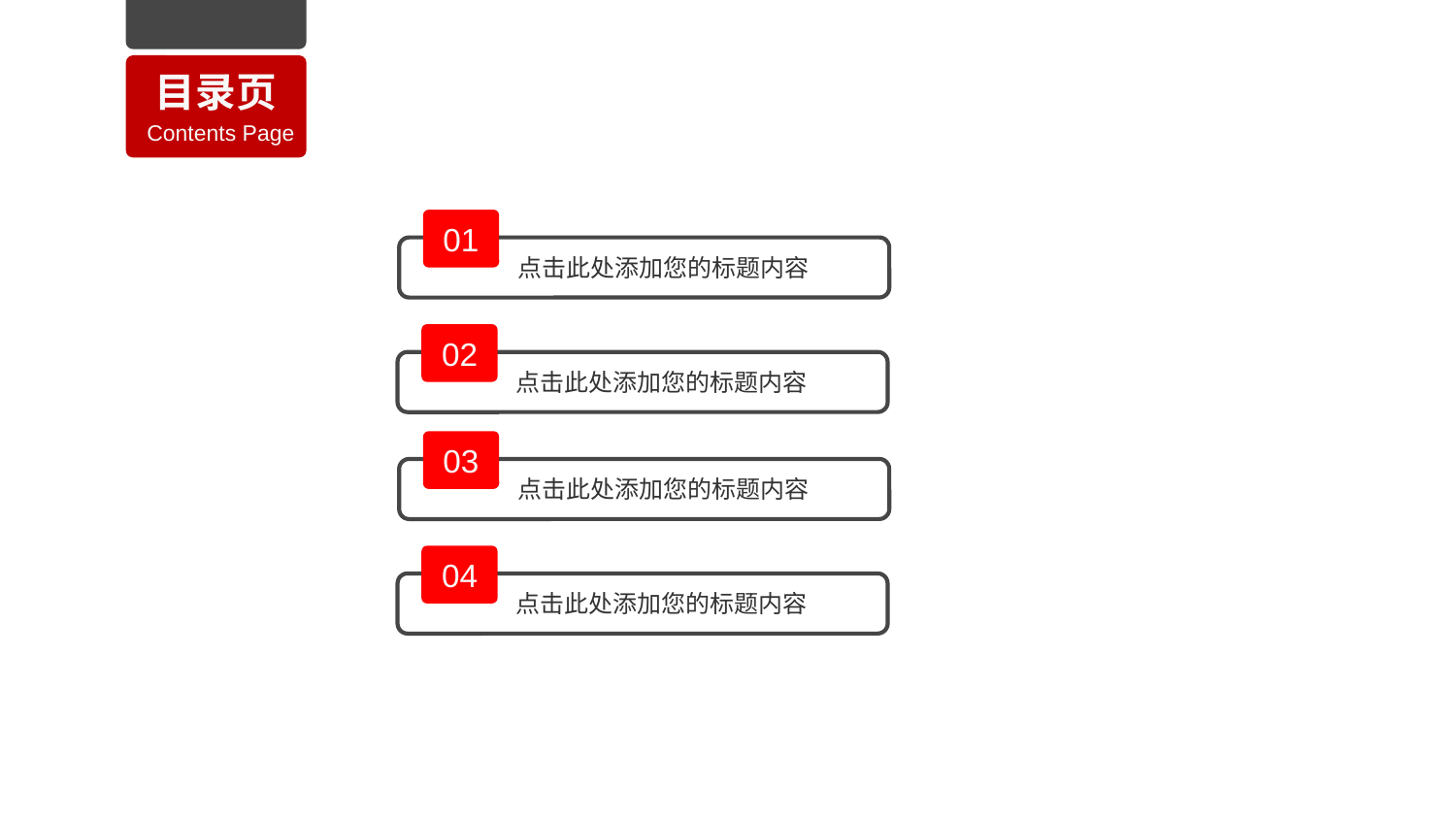

目录页
Contents Page
01
点击此处添加您的标题内容
02
点击此处添加您的标题内容
03
点击此处添加您的标题内容
04
点击此处添加您的标题内容